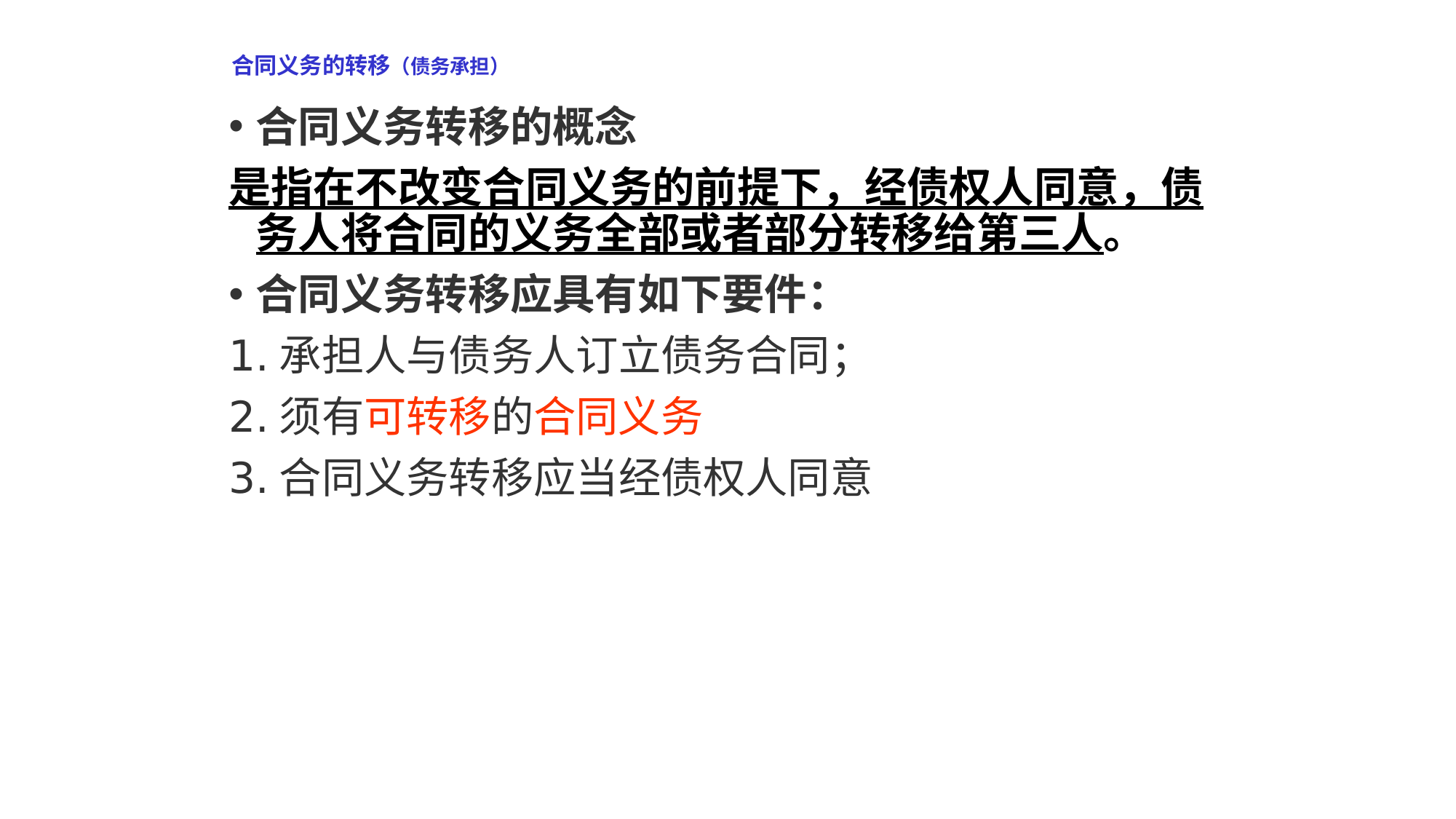

# 合同义务的转移（债务承担）
合同义务转移的概念
是指在不改变合同义务的前提下，经债权人同意，债务人将合同的义务全部或者部分转移给第三人。
合同义务转移应具有如下要件：
1.承担人与债务人订立债务合同；
2.须有可转移的合同义务
3.合同义务转移应当经债权人同意